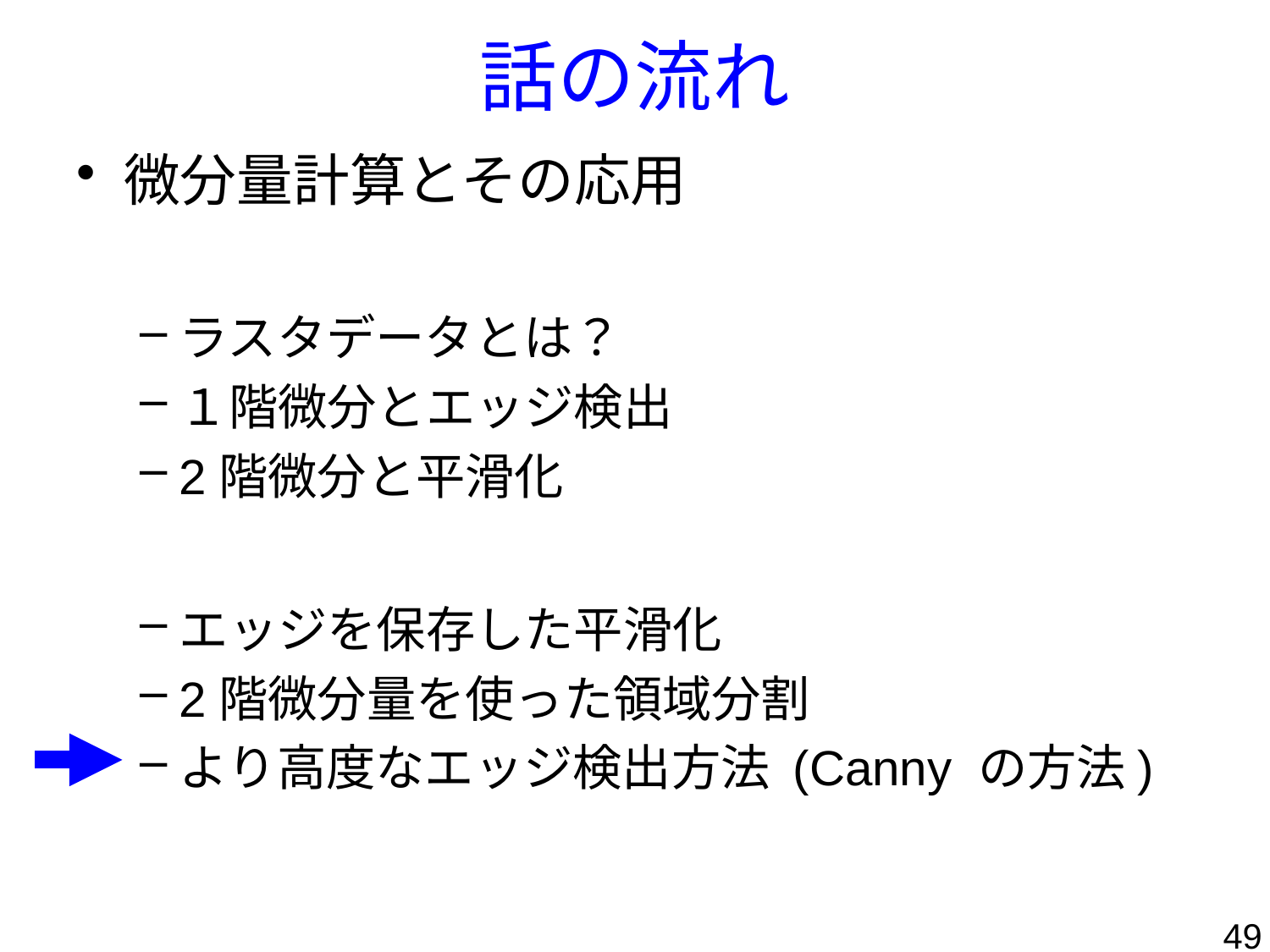

話の流れ
微分量計算とその応用

ラスタデータとは？
１階微分とエッジ検出
2階微分と平滑化

エッジを保存した平滑化
2階微分量を使った領域分割
より高度なエッジ検出方法 (Canny の方法)

49